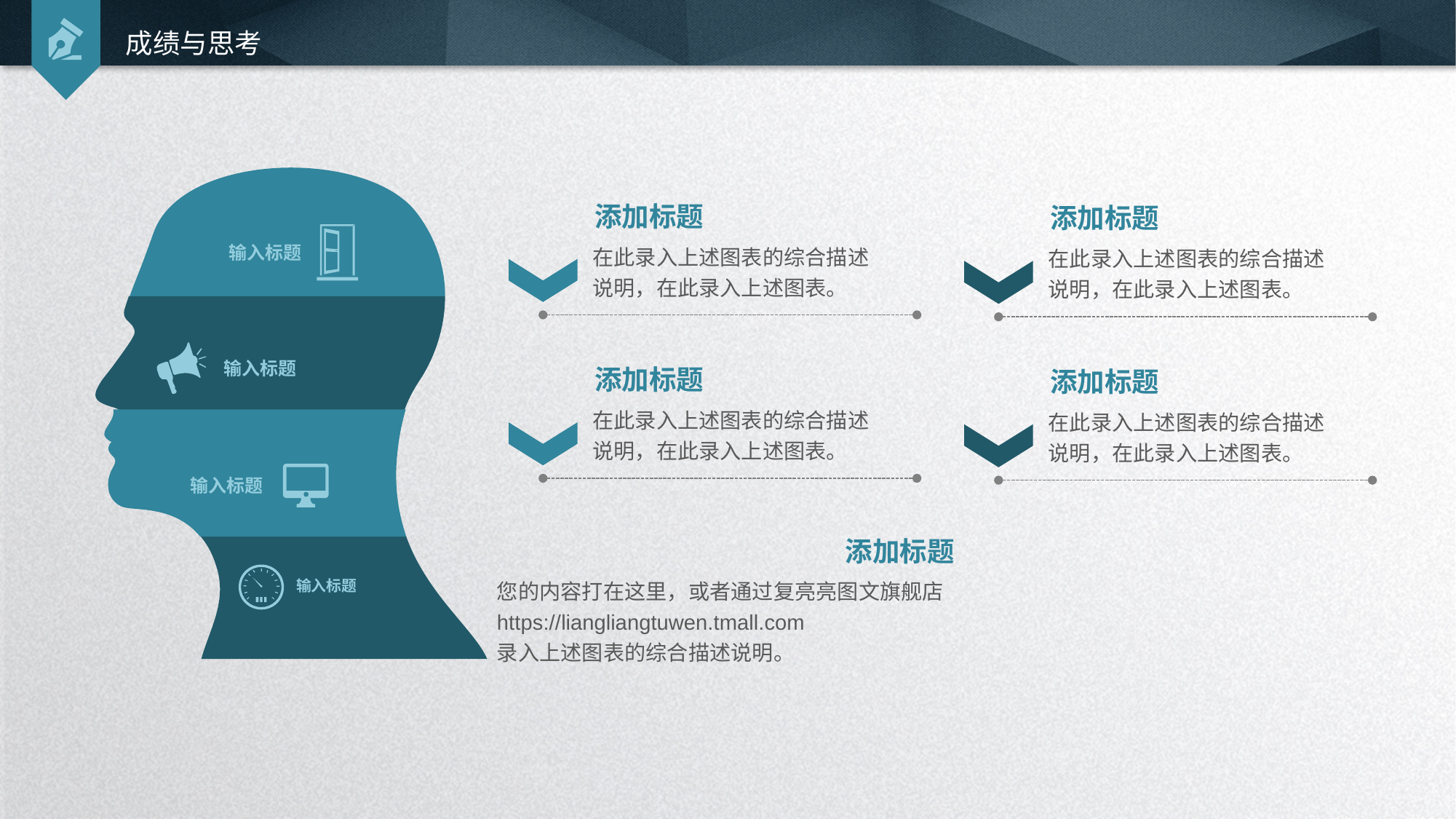

成绩与思考

添加标题
添加标题

在此录入上述图表的综合描述说明，在此录入上述图表。
在此录入上述图表的综合描述说明，在此录入上述图表。
输入标题

输入标题
添加标题
添加标题
在此录入上述图表的综合描述说明，在此录入上述图表。
在此录入上述图表的综合描述说明，在此录入上述图表。

输入标题
添加标题

您的内容打在这里，或者通过复亮亮图文旗舰店
https://liangliangtuwen.tmall.com
录入上述图表的综合描述说明。
输入标题
延时符